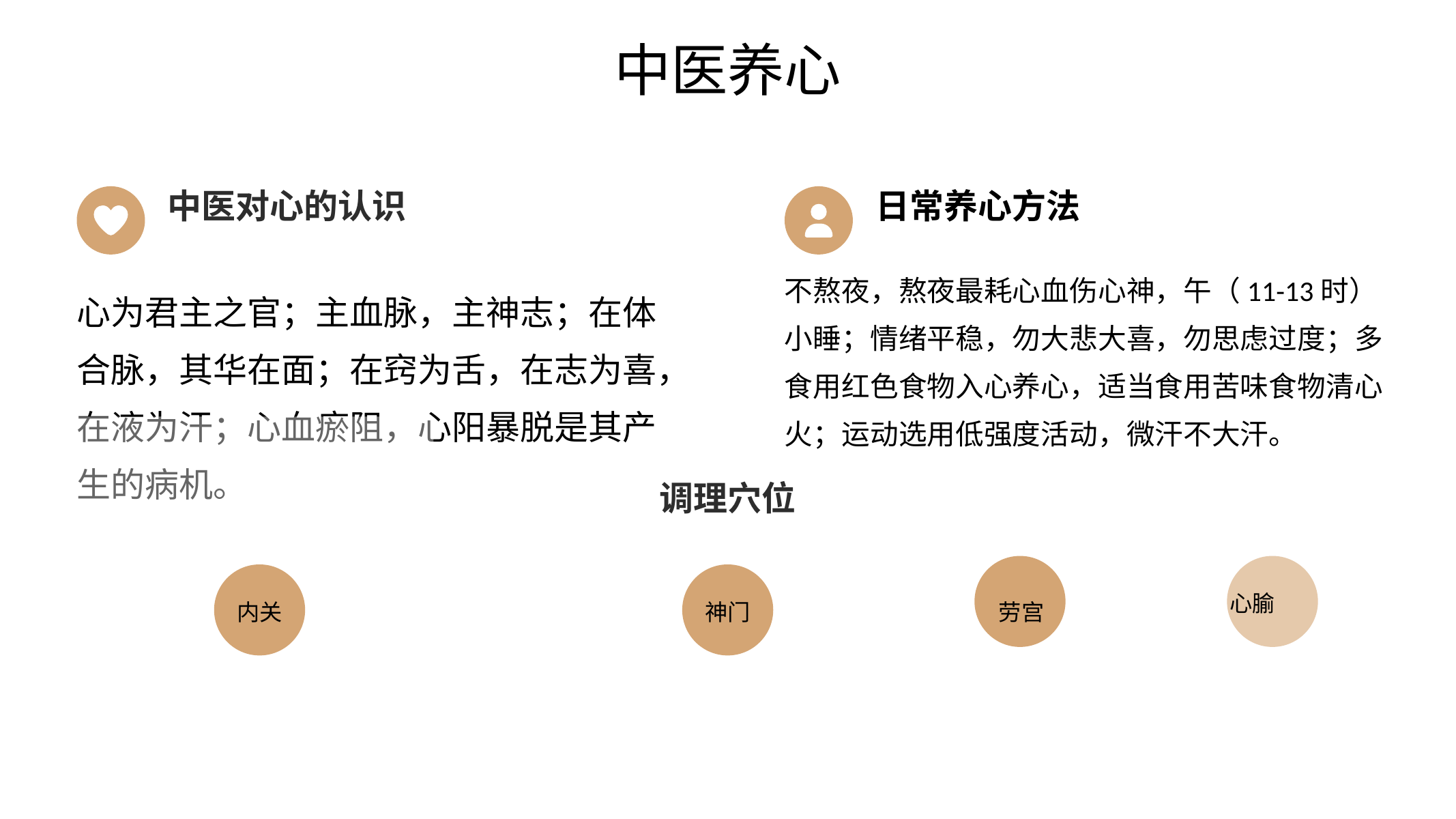

中医养心

中医对心的认识
日常养心方法

不熬夜，熬夜最耗心血伤心神，午（11-13时）小睡；情绪平稳，勿大悲大喜，勿思虑过度；多食用红色食物入心养心，适当食用苦味食物清心火；运动选用低强度活动，微汗不大汗。
心为君主之官；主血脉，主神志；在体合脉，其华在面；在窍为舌，在志为喜，在液为汗；心血瘀阻，心阳暴脱是其产生的病机。

调理穴位

心腧
内关
神门
劳宫